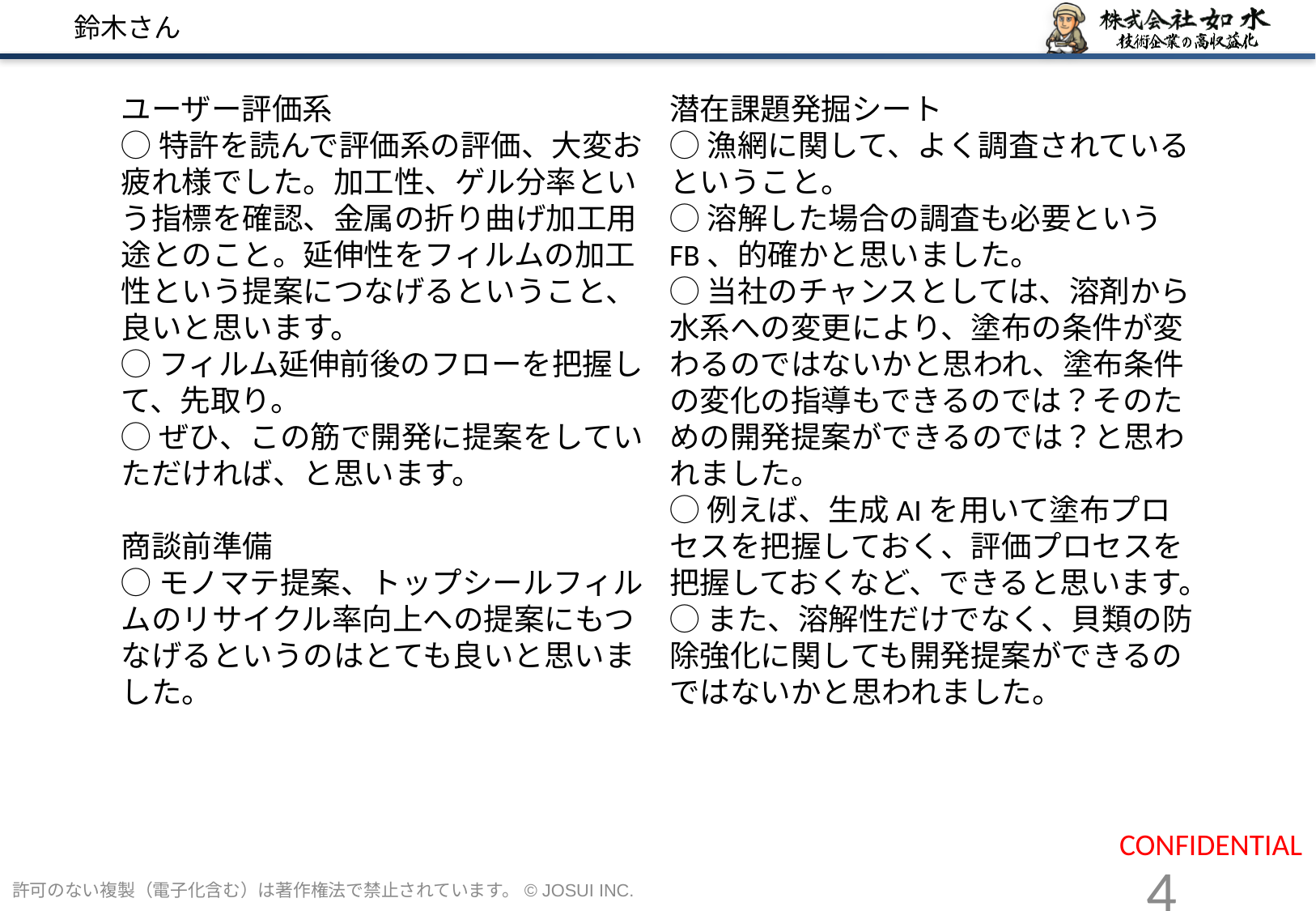

# 鈴木さん
潜在課題発掘シート
◯漁網に関して、よく調査されているということ。
◯溶解した場合の調査も必要というFB、的確かと思いました。
◯当社のチャンスとしては、溶剤から水系への変更により、塗布の条件が変わるのではないかと思われ、塗布条件の変化の指導もできるのでは？そのための開発提案ができるのでは？と思われました。
◯例えば、生成AIを用いて塗布プロセスを把握しておく、評価プロセスを把握しておくなど、できると思います。
◯また、溶解性だけでなく、貝類の防除強化に関しても開発提案ができるのではないかと思われました。

ユーザー評価系
◯特許を読んで評価系の評価、大変お疲れ様でした。加工性、ゲル分率という指標を確認、金属の折り曲げ加工用途とのこと。延伸性をフィルムの加工性という提案につなげるということ、良いと思います。
◯フィルム延伸前後のフローを把握して、先取り。
◯ぜひ、この筋で開発に提案をしていただければ、と思います。

商談前準備
◯モノマテ提案、トップシールフィルムのリサイクル率向上への提案にもつなげるというのはとても良いと思いました。
許可のない複製（電子化含む）は著作権法で禁止されています。© JOSUI INC.
4